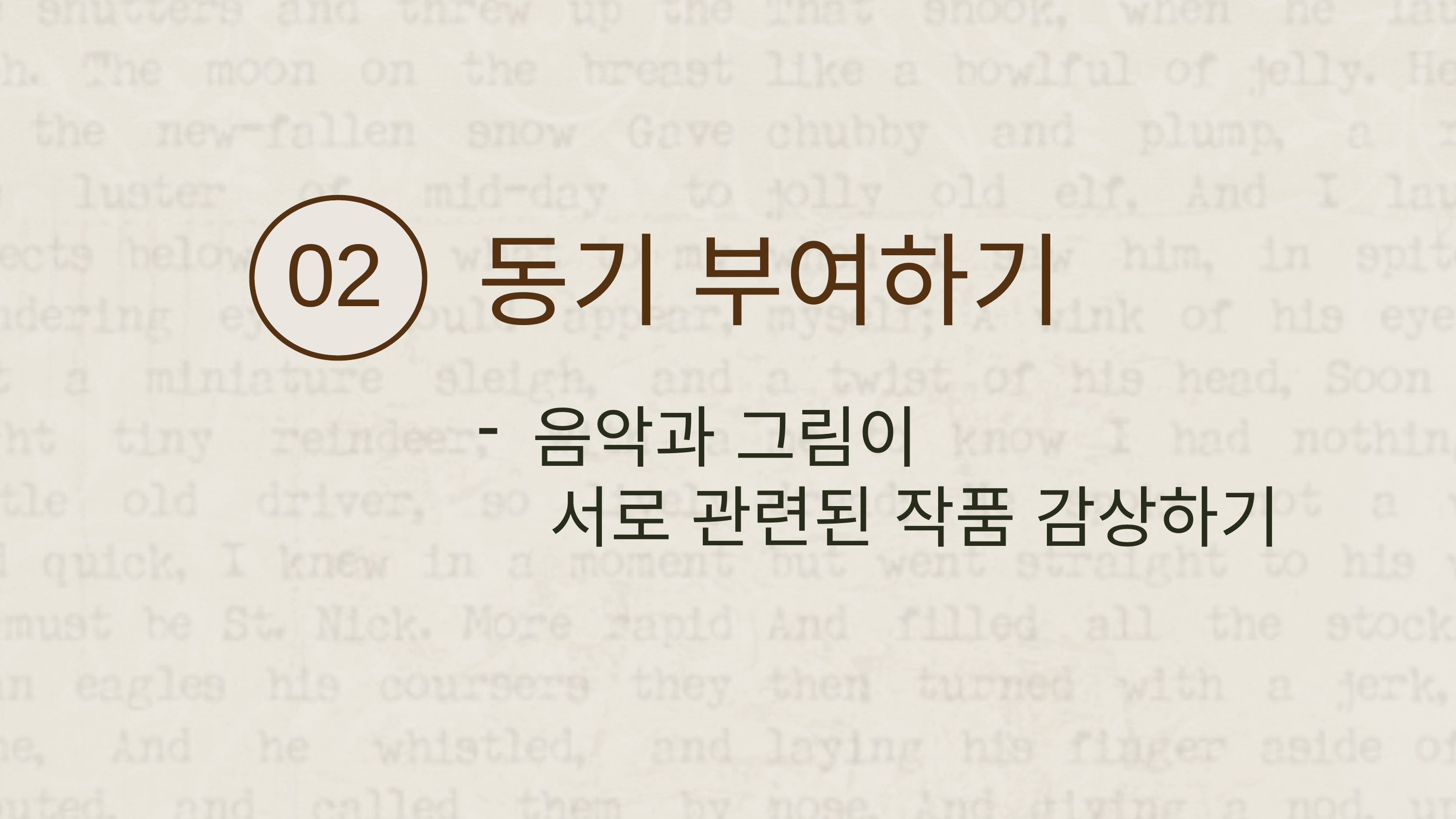

02
동기 부여하기
음악과 그림이
   서로 관련된 작품 감상하기